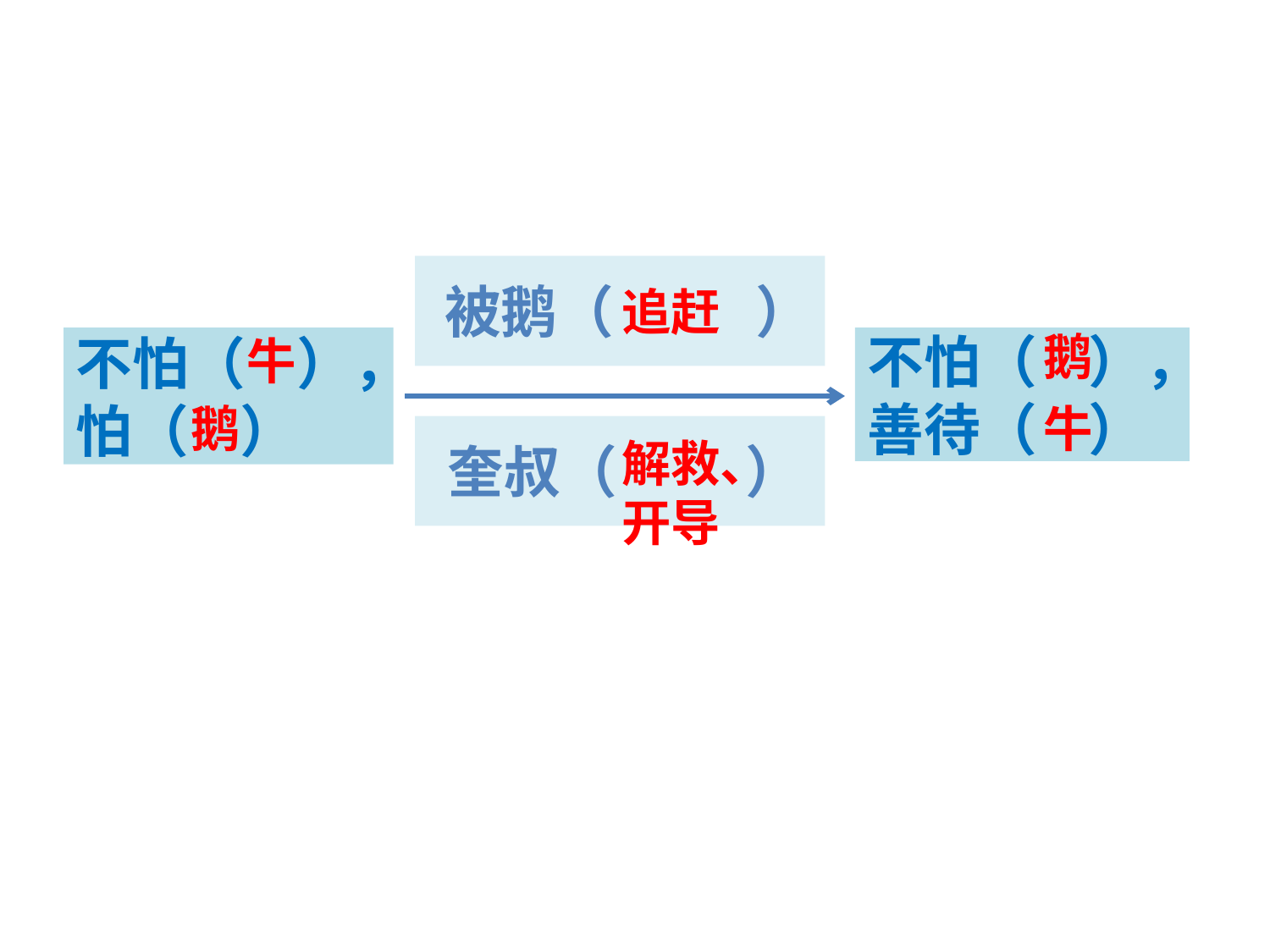

#

  被鹅（           ）
追赶
鹅
牛
不怕（    ），
怕（    ）
不怕（    ），
善待（    ）
鹅
牛

解救、开导
奎叔（          ）